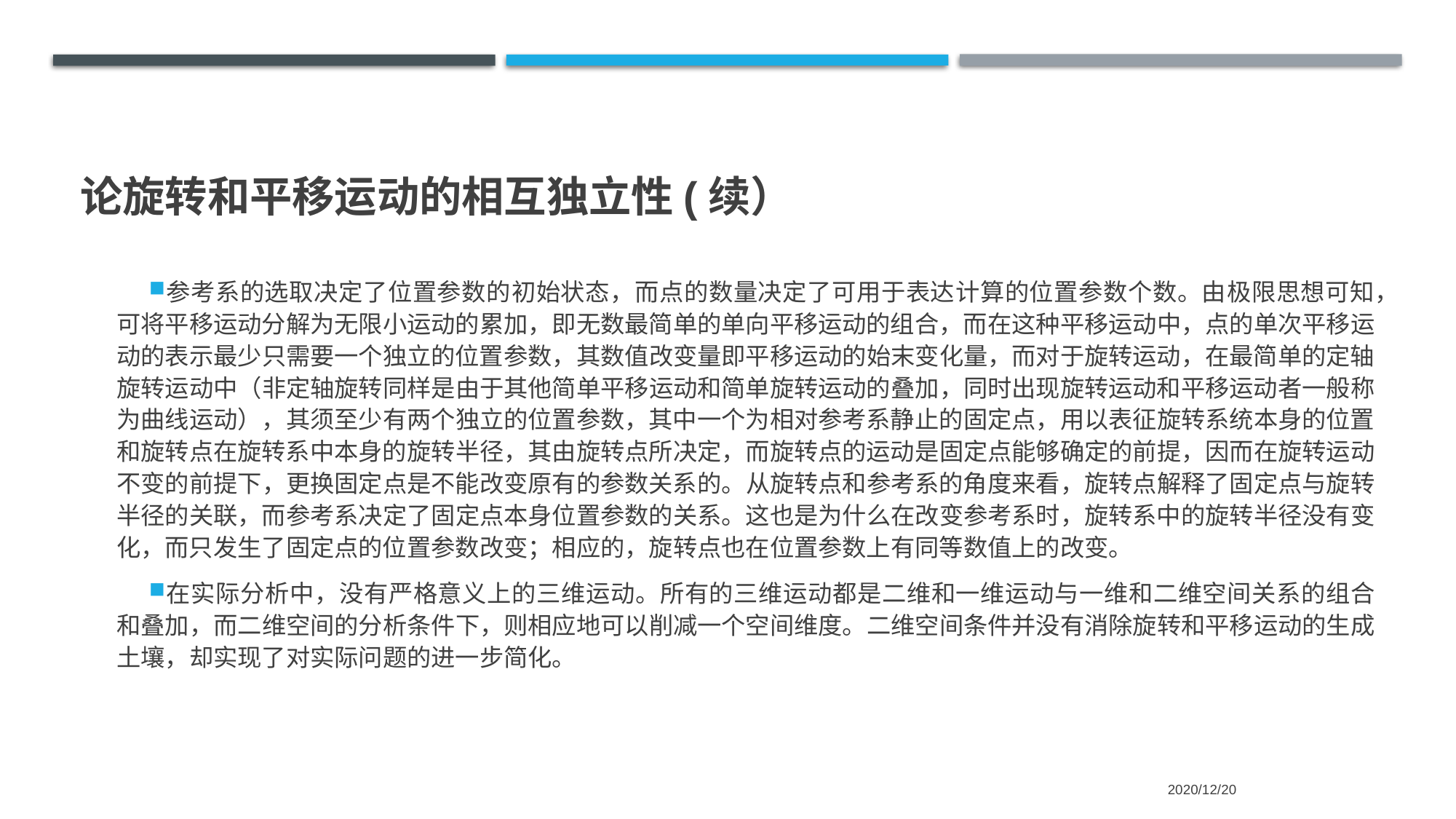

# 论旋转和平移运动的相互独立性(续）
参考系的选取决定了位置参数的初始状态，而点的数量决定了可用于表达计算的位置参数个数。由极限思想可知，可将平移运动分解为无限小运动的累加，即无数最简单的单向平移运动的组合，而在这种平移运动中，点的单次平移运动的表示最少只需要一个独立的位置参数，其数值改变量即平移运动的始末变化量，而对于旋转运动，在最简单的定轴旋转运动中（非定轴旋转同样是由于其他简单平移运动和简单旋转运动的叠加，同时出现旋转运动和平移运动者一般称为曲线运动），其须至少有两个独立的位置参数，其中一个为相对参考系静止的固定点，用以表征旋转系统本身的位置和旋转点在旋转系中本身的旋转半径，其由旋转点所决定，而旋转点的运动是固定点能够确定的前提，因而在旋转运动不变的前提下，更换固定点是不能改变原有的参数关系的。从旋转点和参考系的角度来看，旋转点解释了固定点与旋转半径的关联，而参考系决定了固定点本身位置参数的关系。这也是为什么在改变参考系时，旋转系中的旋转半径没有变化，而只发生了固定点的位置参数改变；相应的，旋转点也在位置参数上有同等数值上的改变。
在实际分析中，没有严格意义上的三维运动。所有的三维运动都是二维和一维运动与一维和二维空间关系的组合和叠加，而二维空间的分析条件下，则相应地可以削减一个空间维度。二维空间条件并没有消除旋转和平移运动的生成土壤，却实现了对实际问题的进一步简化。

2020/12/20